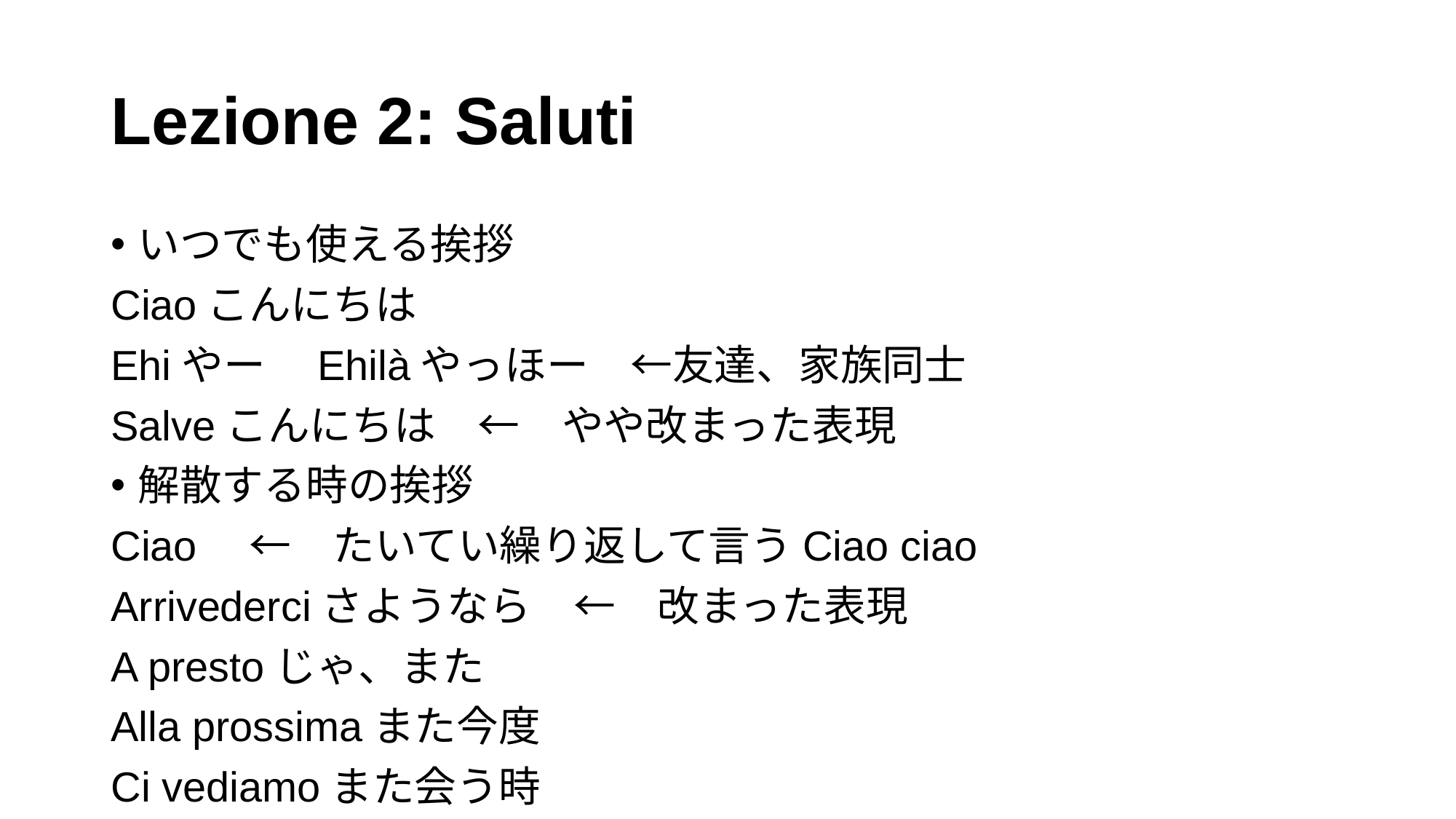

# Lezione 2: Saluti
いつでも使える挨拶
Ciaoこんにちは
Ehiやー　Ehilàやっほー　←友達、家族同士
Salveこんにちは　←　やや改まった表現
解散する時の挨拶
Ciao　←　たいてい繰り返して言うCiao ciao
Arrivederciさようなら　←　改まった表現
A prestoじゃ、また
Alla prossimaまた今度
Ci vediamoまた会う時